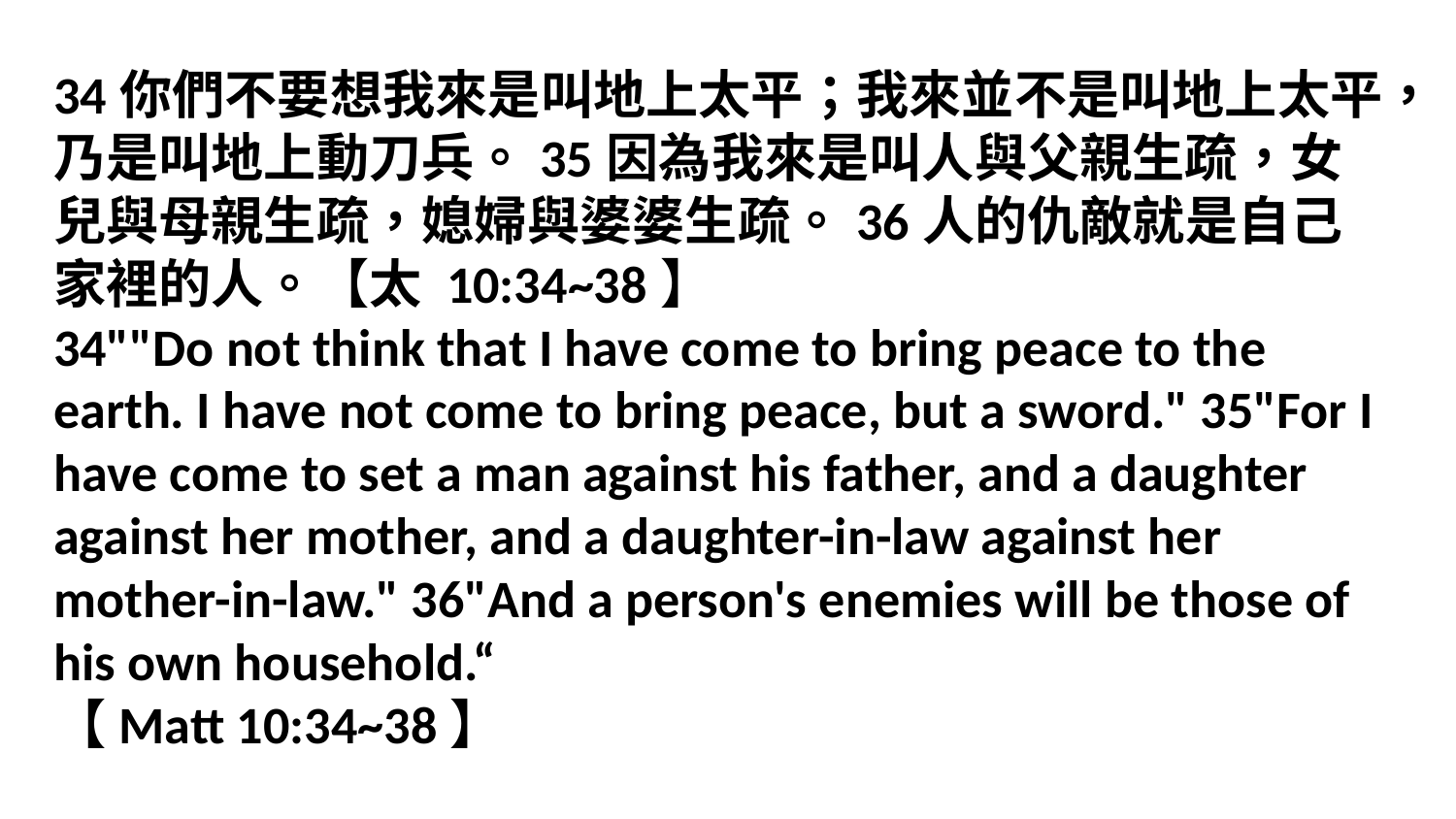

34你們不要想我來是叫地上太平；我來並不是叫地上太平，乃是叫地上動刀兵。35因為我來是叫人與父親生疏，女兒與母親生疏，媳婦與婆婆生疏。36人的仇敵就是自己家裡的人。【太 10:34~38】
34""Do not think that I have come to bring peace to the earth. I have not come to bring peace, but a sword." 35"For I have come to set a man against his father, and a daughter against her mother, and a daughter-in-law against her mother-in-law." 36"And a person's enemies will be those of his own household.“
【Matt 10:34~38】